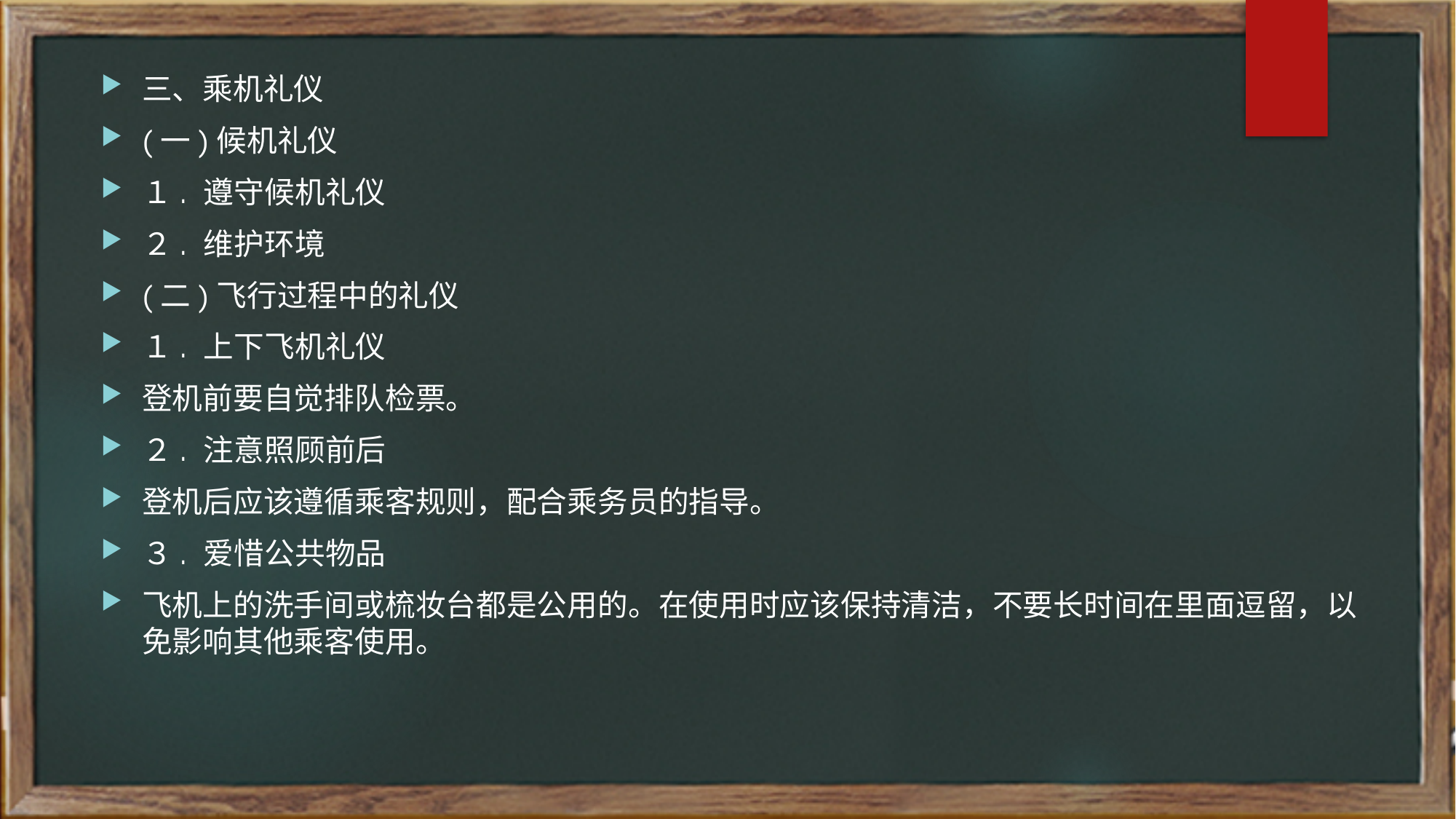

三、乘机礼仪
(一)候机礼仪
１. 遵守候机礼仪
２. 维护环境
(二)飞行过程中的礼仪
１. 上下飞机礼仪
登机前要自觉排队检票。
２. 注意照顾前后
登机后应该遵循乘客规则，配合乘务员的指导。
３. 爱惜公共物品
飞机上的洗手间或梳妆台都是公用的。在使用时应该保持清洁，不要长时间在里面逗留，以免影响其他乘客使用。